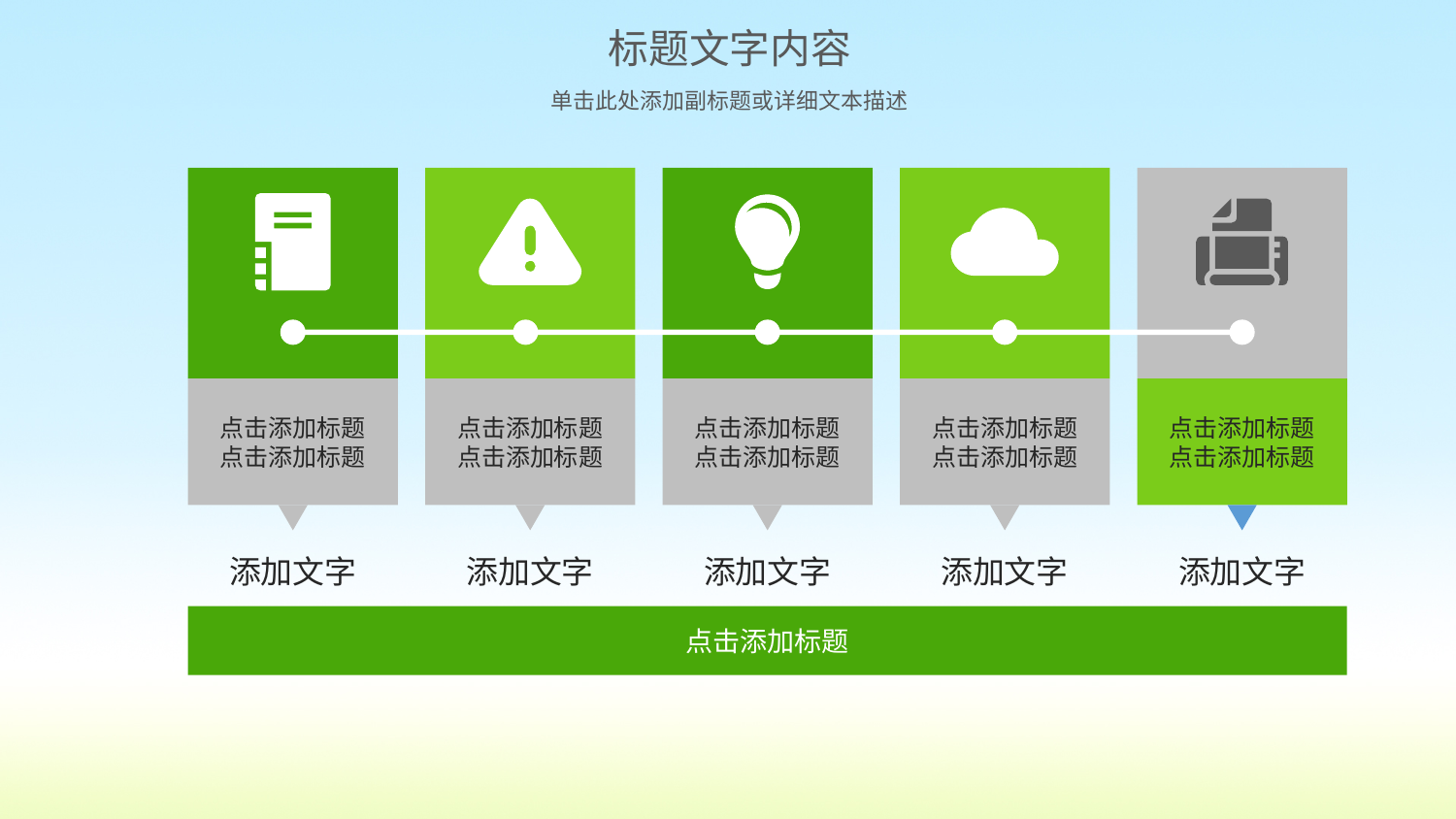

标题文字内容
单击此处添加副标题或详细文本描述

点击添加标题
点击添加标题
点击添加标题
点击添加标题
点击添加标题
点击添加标题
点击添加标题
点击添加标题
点击添加标题
点击添加标题

添加文字
添加文字
添加文字
添加文字
添加文字
点击添加标题